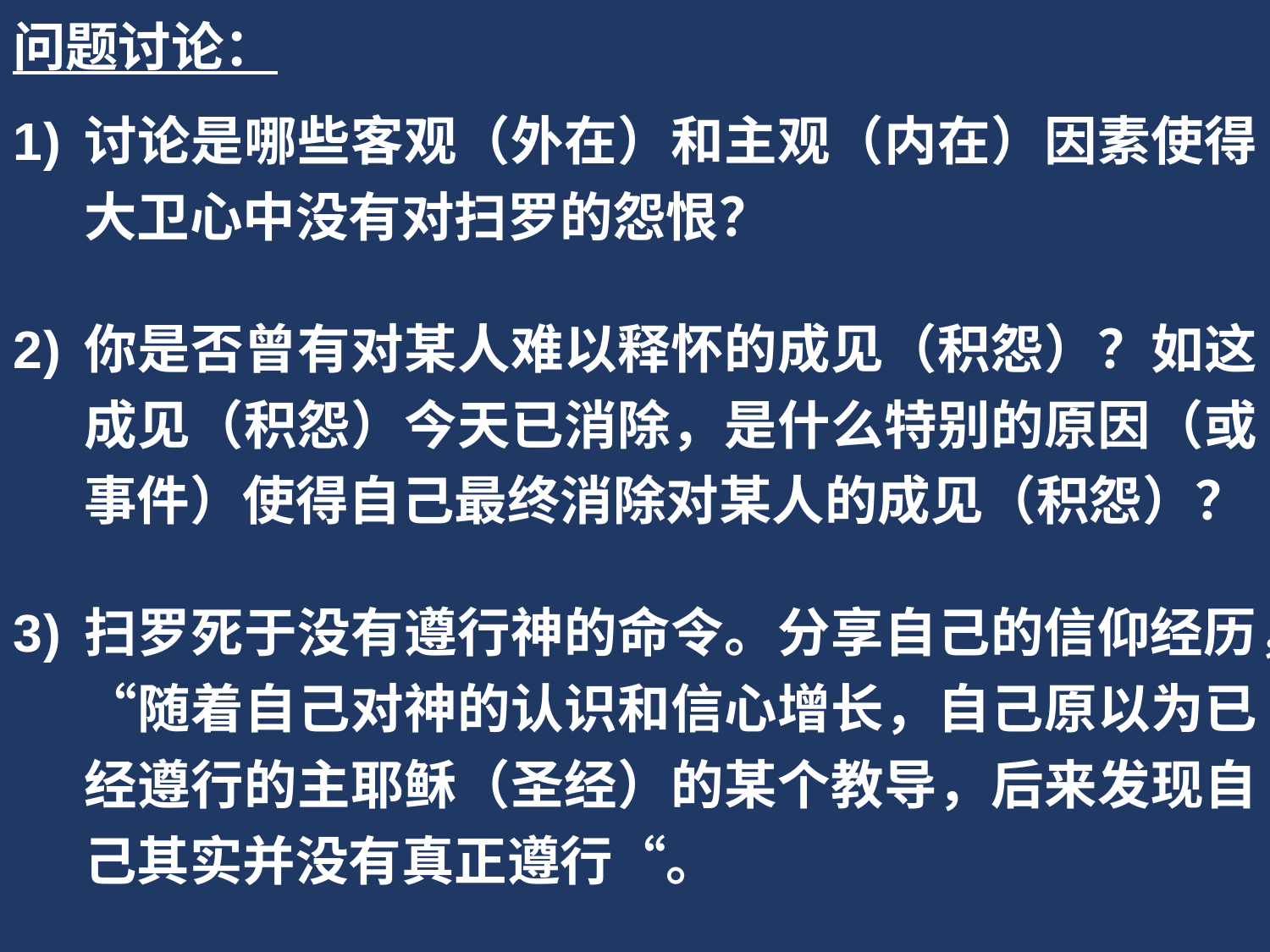

问题讨论：
讨论是哪些客观（外在）和主观（内在）因素使得大卫心中没有对扫罗的怨恨？

你是否曾有对某人难以释怀的成见（积怨）？如这成见（积怨）今天已消除，是什么特别的原因（或事件）使得自己最终消除对某人的成见（积怨）？

扫罗死于没有遵行神的命令。分享自己的信仰经历，“随着自己对神的认识和信心增长，自己原以为已经遵行的主耶稣（圣经）的某个教导，后来发现自己其实并没有真正遵行“。